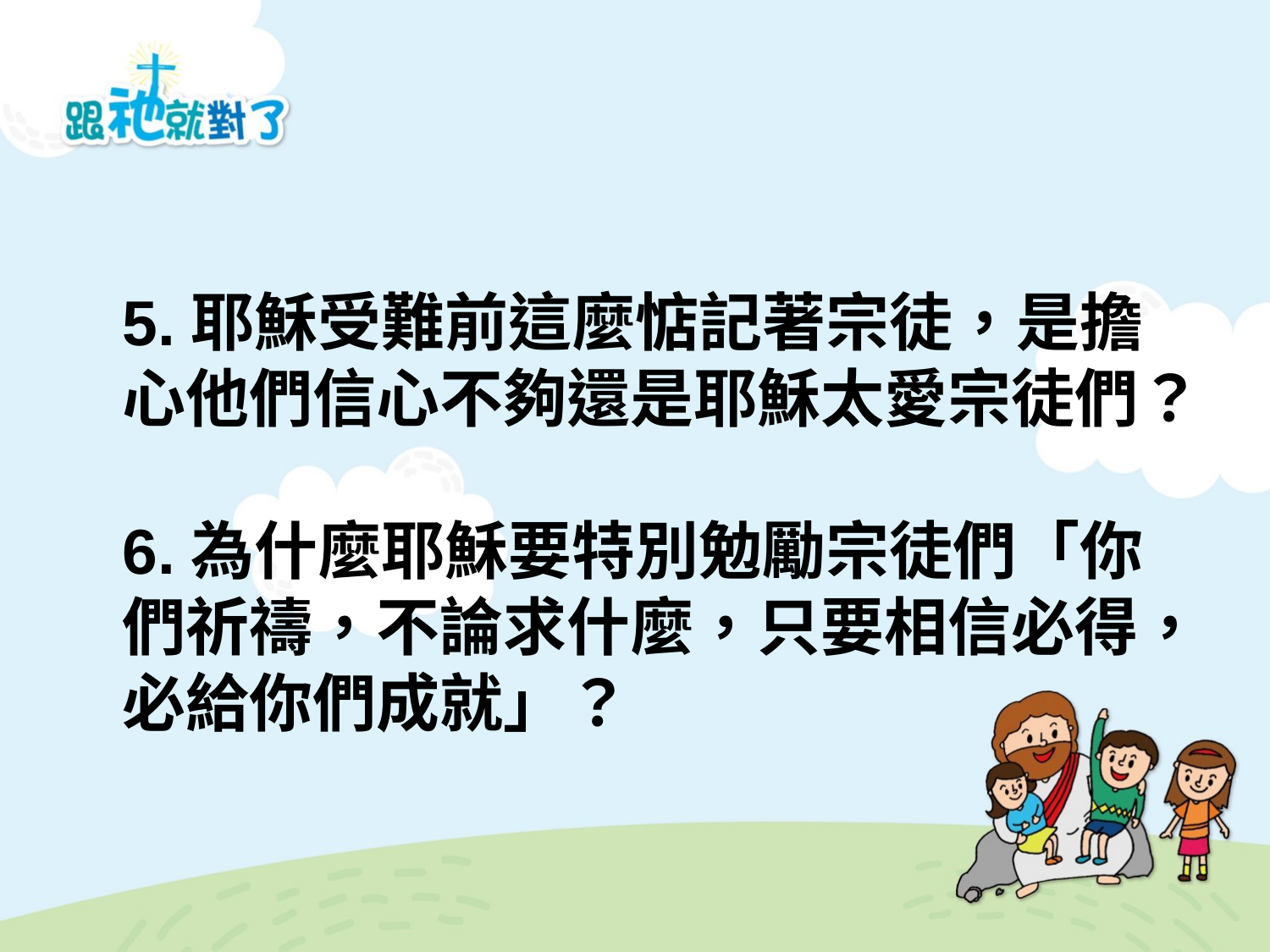

5.耶穌受難前這麼惦記著宗徒，是擔心他們信心不夠還是耶穌太愛宗徒們？

6.為什麼耶穌要特別勉勵宗徒們「你們祈禱，不論求什麼，只要相信必得，必給你們成就」？